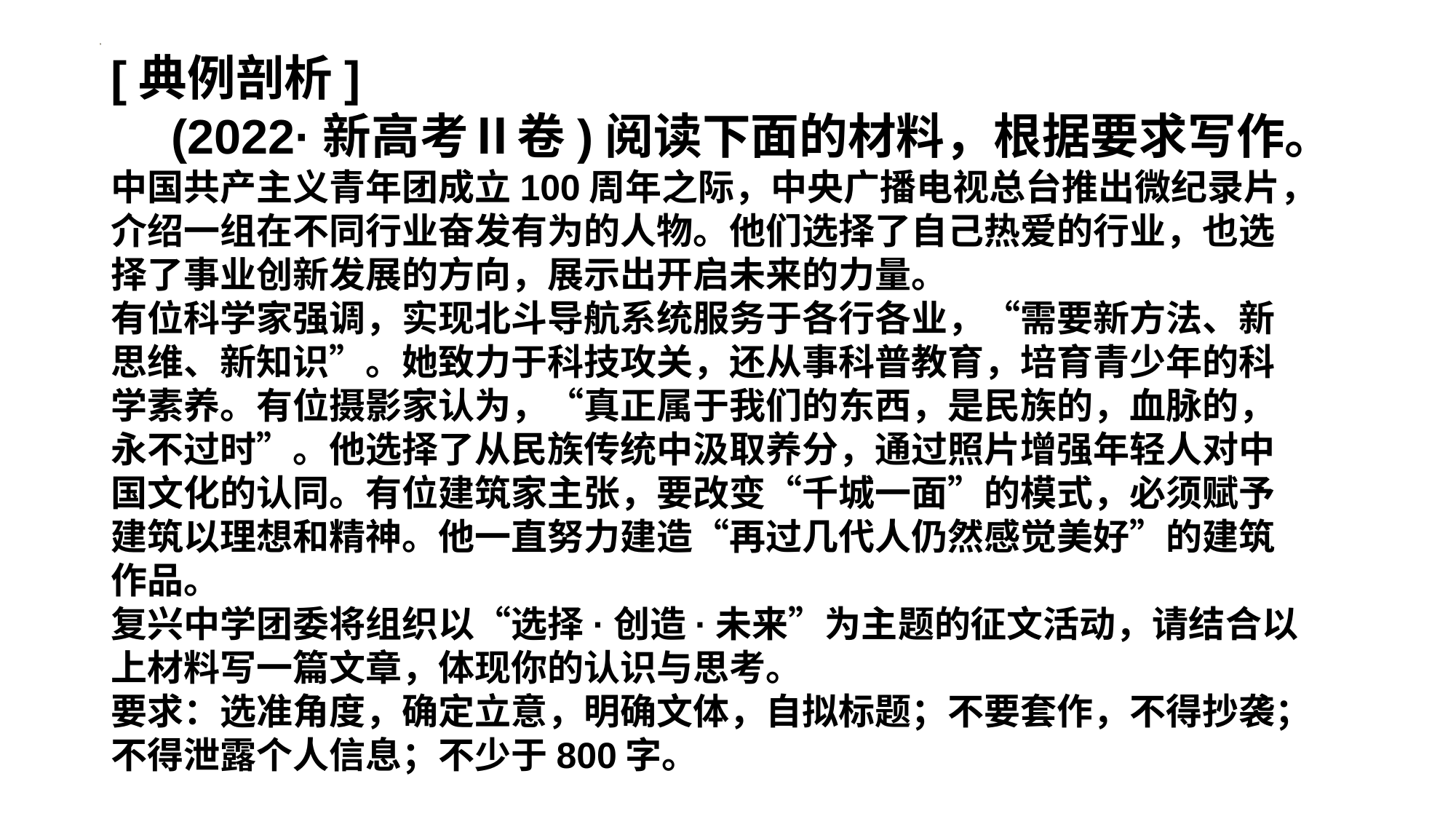

[典例剖析]
　(2022·新高考Ⅱ卷)阅读下面的材料，根据要求写作。
中国共产主义青年团成立100周年之际，中央广播电视总台推出微纪录片，介绍一组在不同行业奋发有为的人物。他们选择了自己热爱的行业，也选择了事业创新发展的方向，展示出开启未来的力量。
有位科学家强调，实现北斗导航系统服务于各行各业，“需要新方法、新思维、新知识”。她致力于科技攻关，还从事科普教育，培育青少年的科学素养。有位摄影家认为，“真正属于我们的东西，是民族的，血脉的，永不过时”。他选择了从民族传统中汲取养分，通过照片增强年轻人对中国文化的认同。有位建筑家主张，要改变“千城一面”的模式，必须赋予建筑以理想和精神。他一直努力建造“再过几代人仍然感觉美好”的建筑作品。
复兴中学团委将组织以“选择·创造·未来”为主题的征文活动，请结合以上材料写一篇文章，体现你的认识与思考。
要求：选准角度，确定立意，明确文体，自拟标题；不要套作，不得抄袭；不得泄露个人信息；不少于800字。